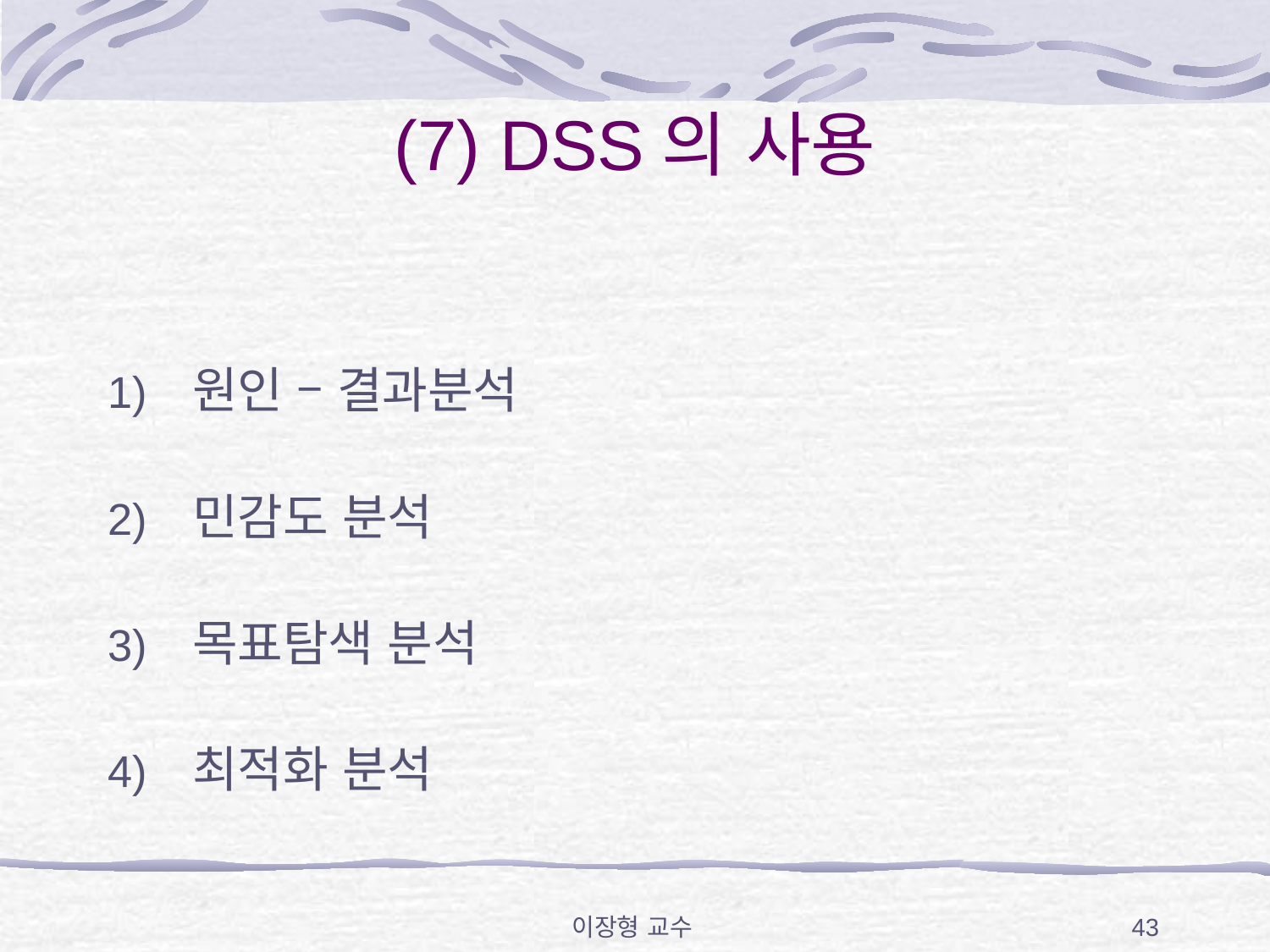

# (7) DSS의 사용
원인 – 결과분석

민감도 분석

목표탐색 분석

최적화 분석
이장형 교수
43